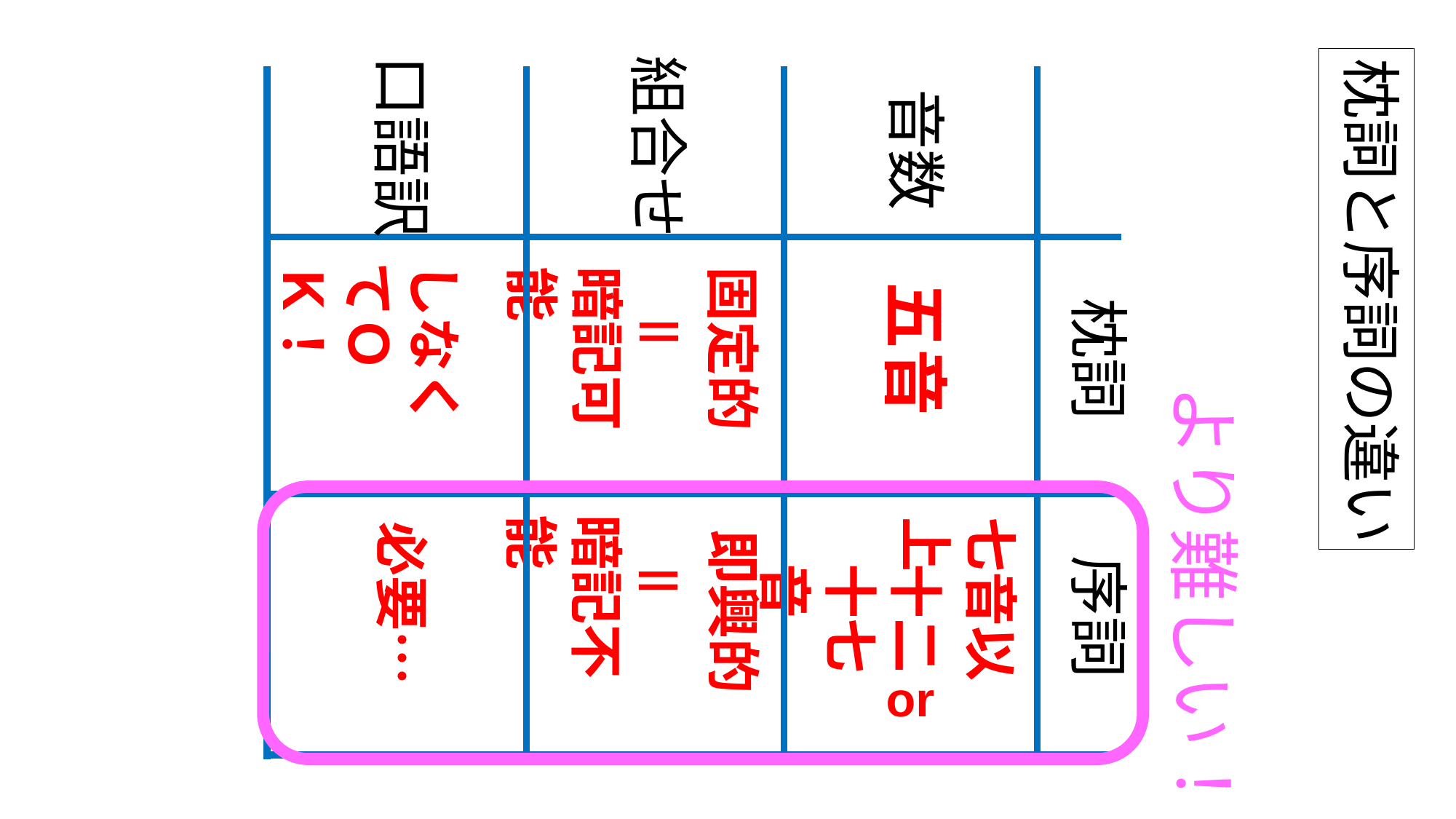

枕詞
序詞
音数
口語訳
組合せ
枕詞と序詞の違い
しなくてＯＫ！
暗記可能
＝
固定的
五音
より難しい！

暗記不能
＝
七音以上
必要…
即興的
十二
十七音
or